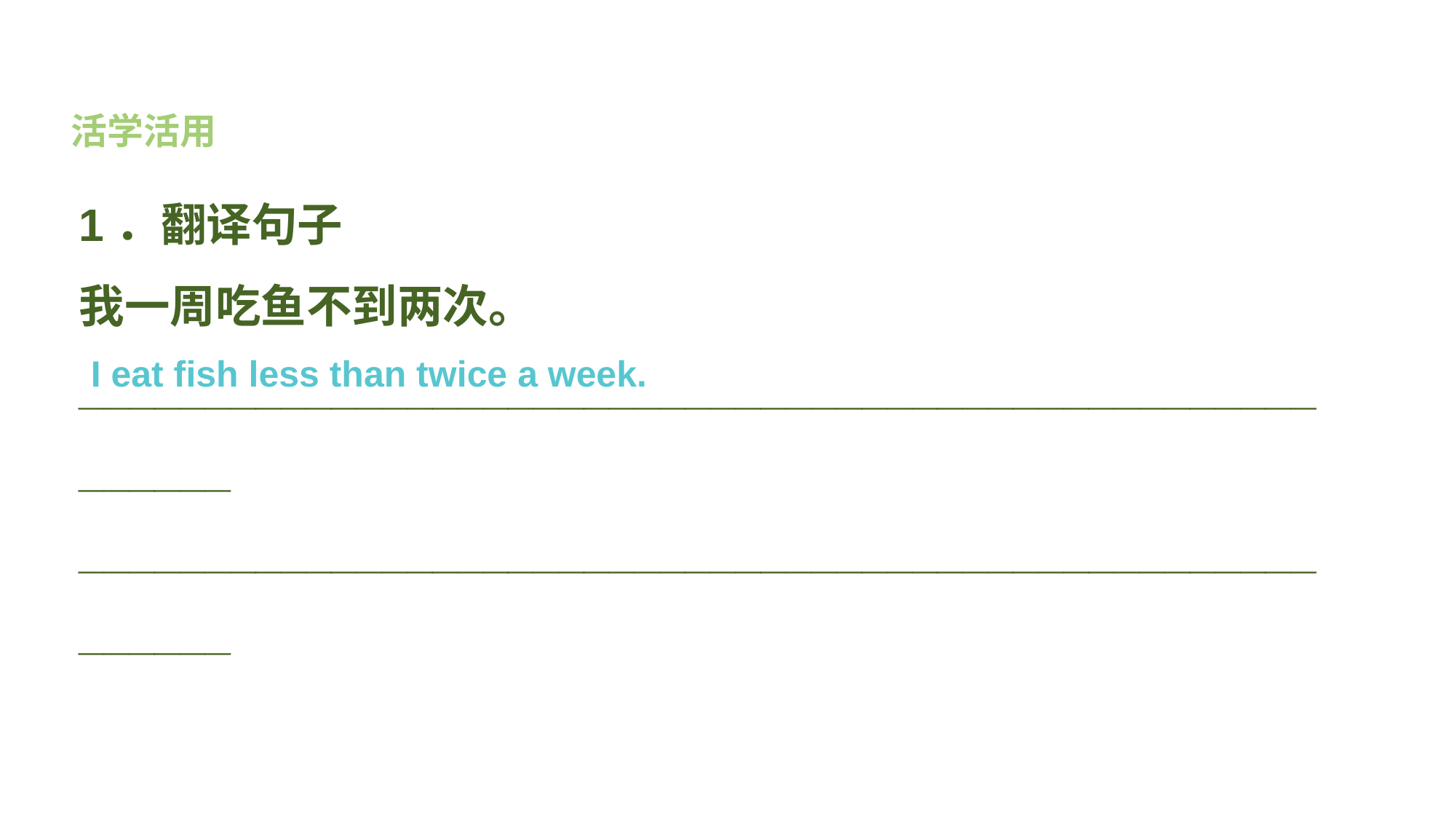

活学活用
1．翻译句子
我一周吃鱼不到两次。
_______________________________________________________
_______________________________________________________

I eat fish less than twice a week.